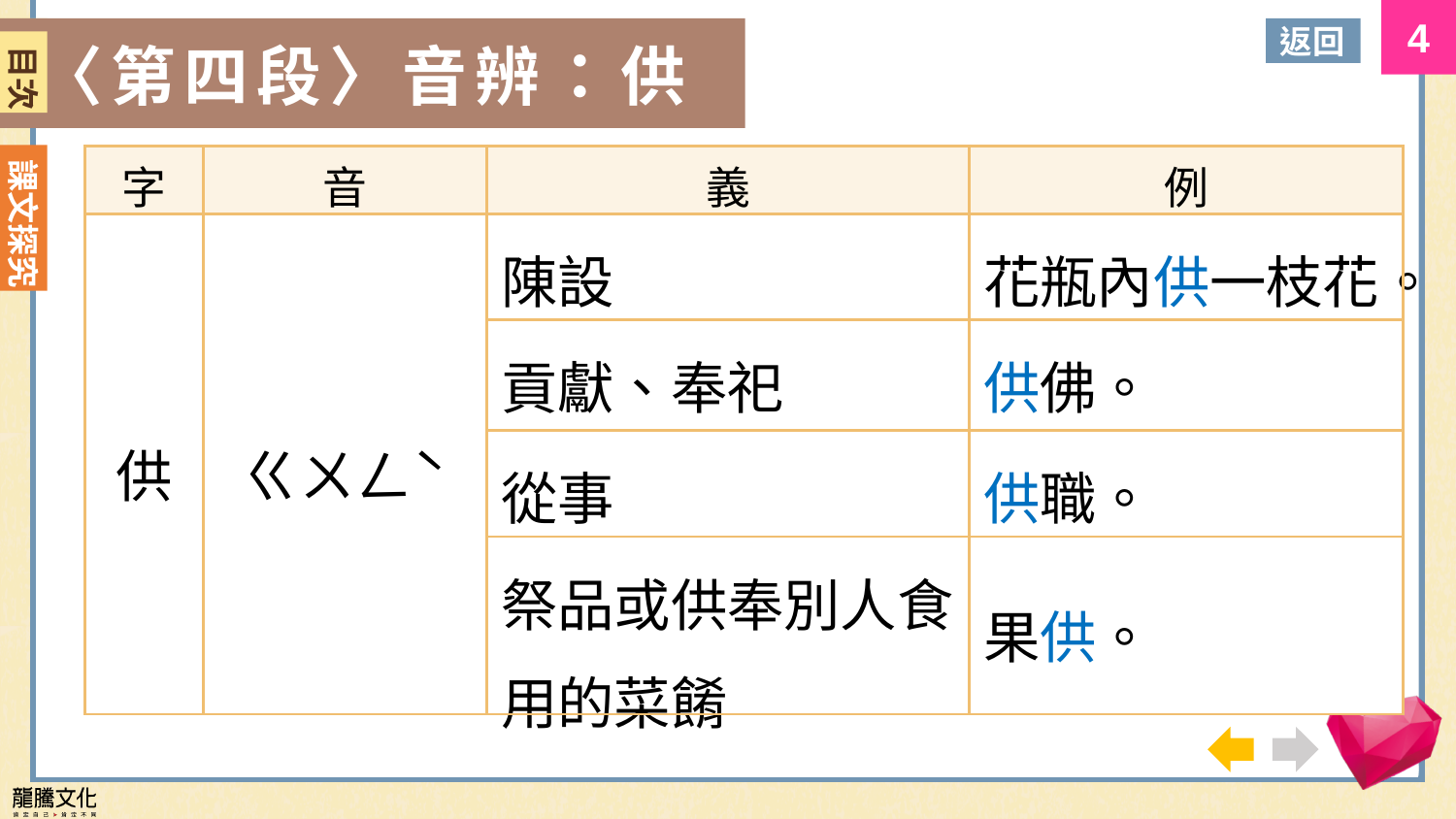

返回
〈第二段〉音辨：否
〈第四段〉音辨：供
目次
| 字 | 音 | 義 | 例 |
| --- | --- | --- | --- |
| 供 | ㄍㄨㄥˋ | 陳設 | 花瓶內供一枝花。 |
|  |  | 貢獻、奉祀 | 供佛。 |
|  |  | 從事 | 供職。 |
|  |  | 祭品或供奉別人食用的菜餚 | 果供。 |